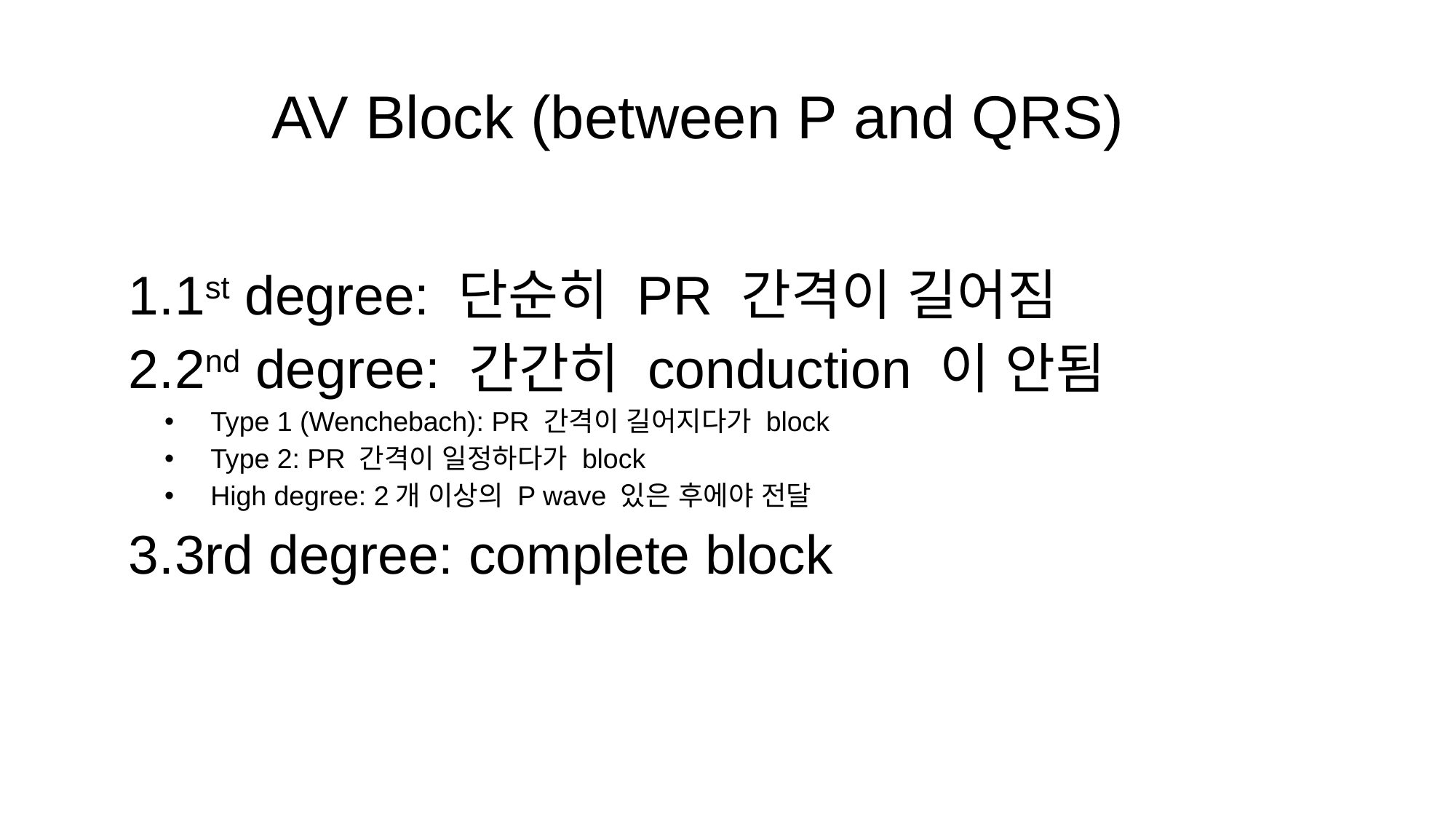

# AV Block (between P and QRS)
1st degree: 단순히 PR 간격이 길어짐
2nd degree: 간간히 conduction 이 안됨
Type 1 (Wenchebach): PR 간격이 길어지다가 block
Type 2: PR 간격이 일정하다가 block
High degree: 2개 이상의 P wave 있은 후에야 전달
3rd degree: complete block